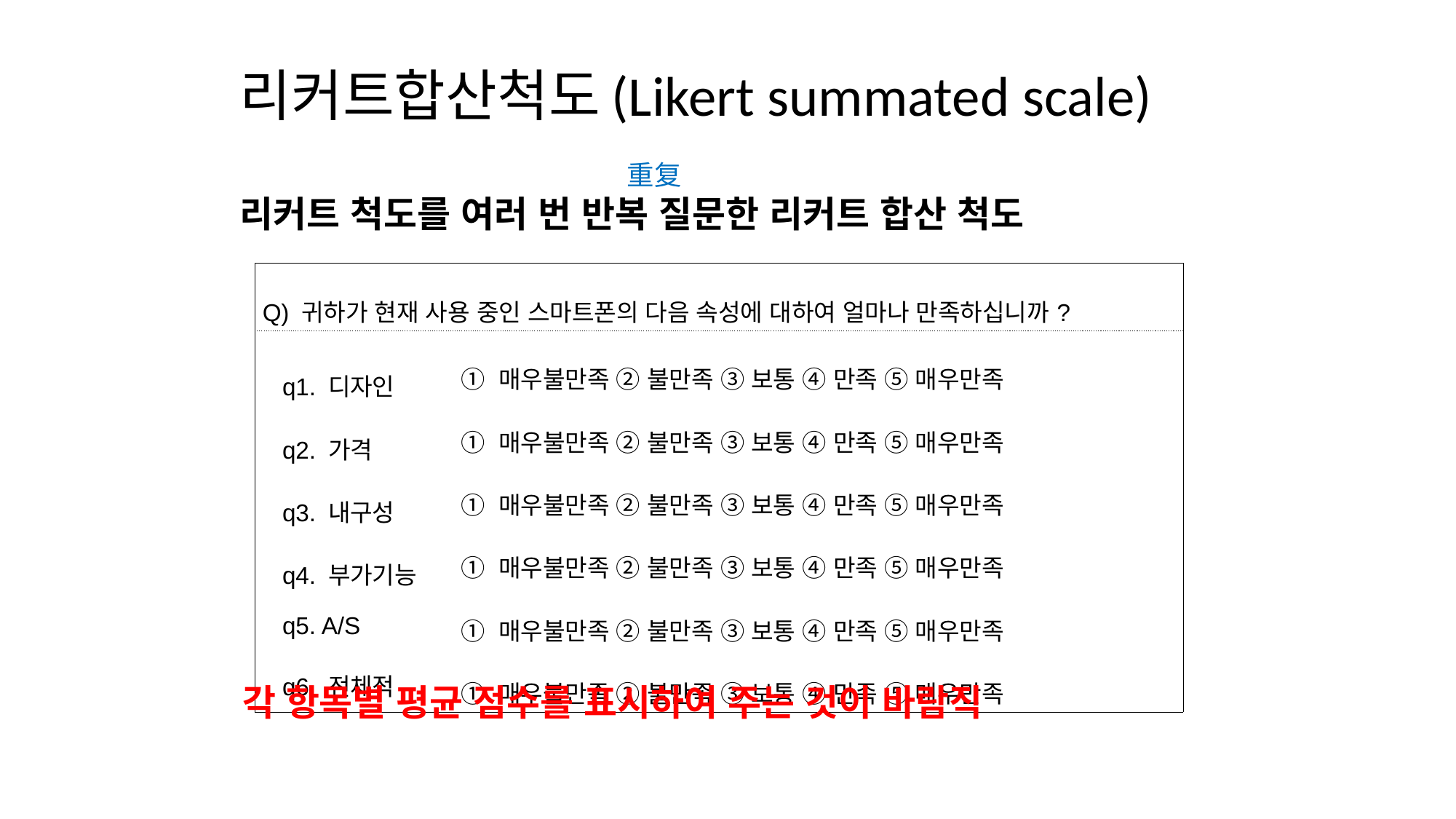

# 리커트합산척도(Likert summated scale)
重复
리커트 척도를 여러 번 반복 질문한 리커트 합산 척도
| Q) 귀하가 현재 사용 중인 스마트폰의 다음 속성에 대하여 얼마나 만족하십니까? |  |
| --- | --- |
| q1. 디자인 q2. 가격 q3. 내구성 q4. 부가기능 q5. A/S q6. 전체적 | ① 매우불만족 ② 불만족 ③ 보통 ④ 만족 ⑤ 매우만족 ① 매우불만족 ② 불만족 ③ 보통 ④ 만족 ⑤ 매우만족 ① 매우불만족 ② 불만족 ③ 보통 ④ 만족 ⑤ 매우만족 ① 매우불만족 ② 불만족 ③ 보통 ④ 만족 ⑤ 매우만족 ① 매우불만족 ② 불만족 ③ 보통 ④ 만족 ⑤ 매우만족 ① 매우불만족 ② 불만족 ③ 보통 ④ 만족 ⑤ 매우만족 |
각 항목별 평균 점수를 표시하여 주는 것이 바람직